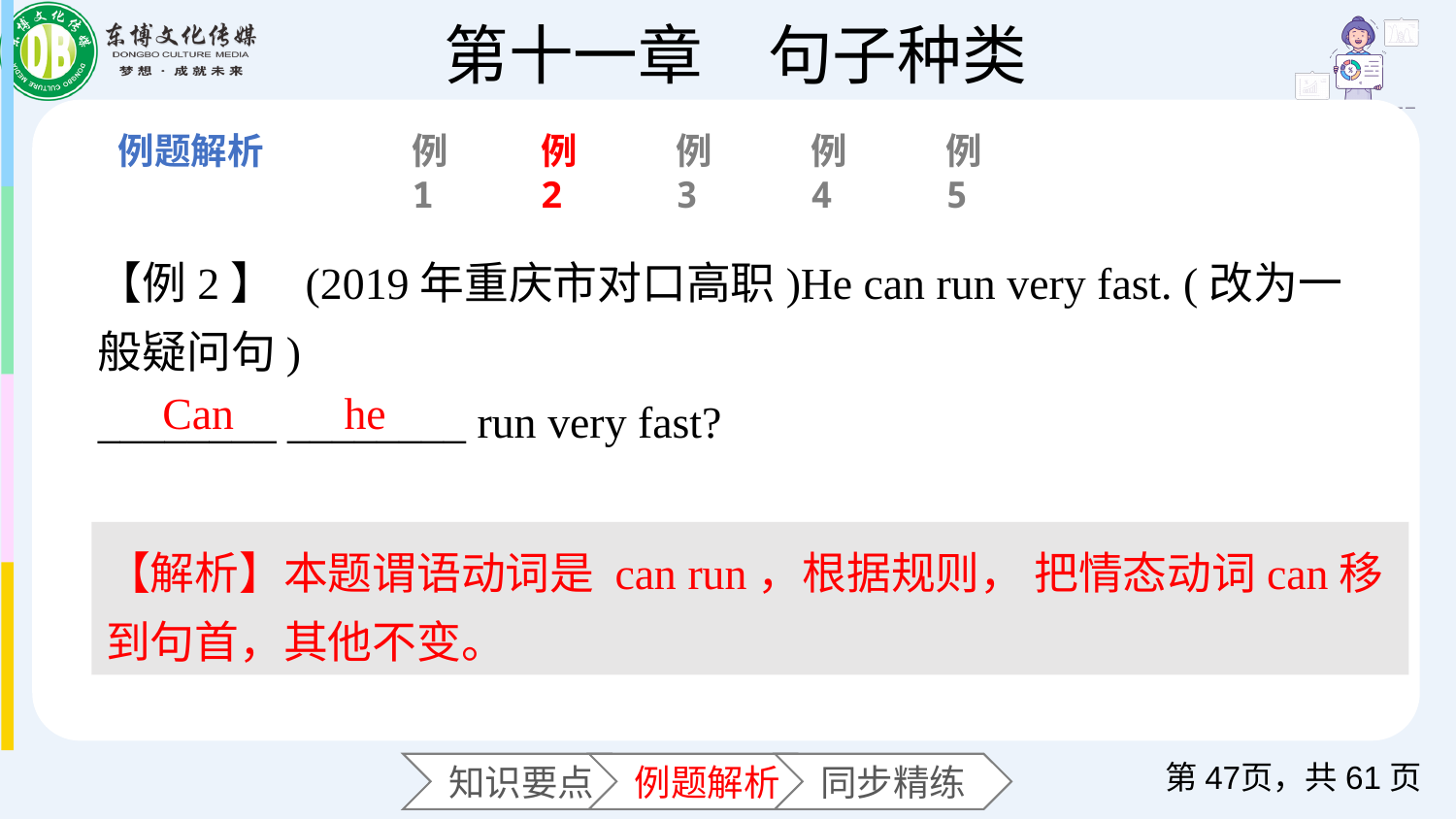

例1
例2
例3
例4
例5
【例2】  (2019年重庆市对口高职)He can run very fast. (改为一般疑问句)
________ ________ run very fast?

Can
he
【解析】本题谓语动词是 can run，根据规则， 把情态动词can移到句首，其他不变。